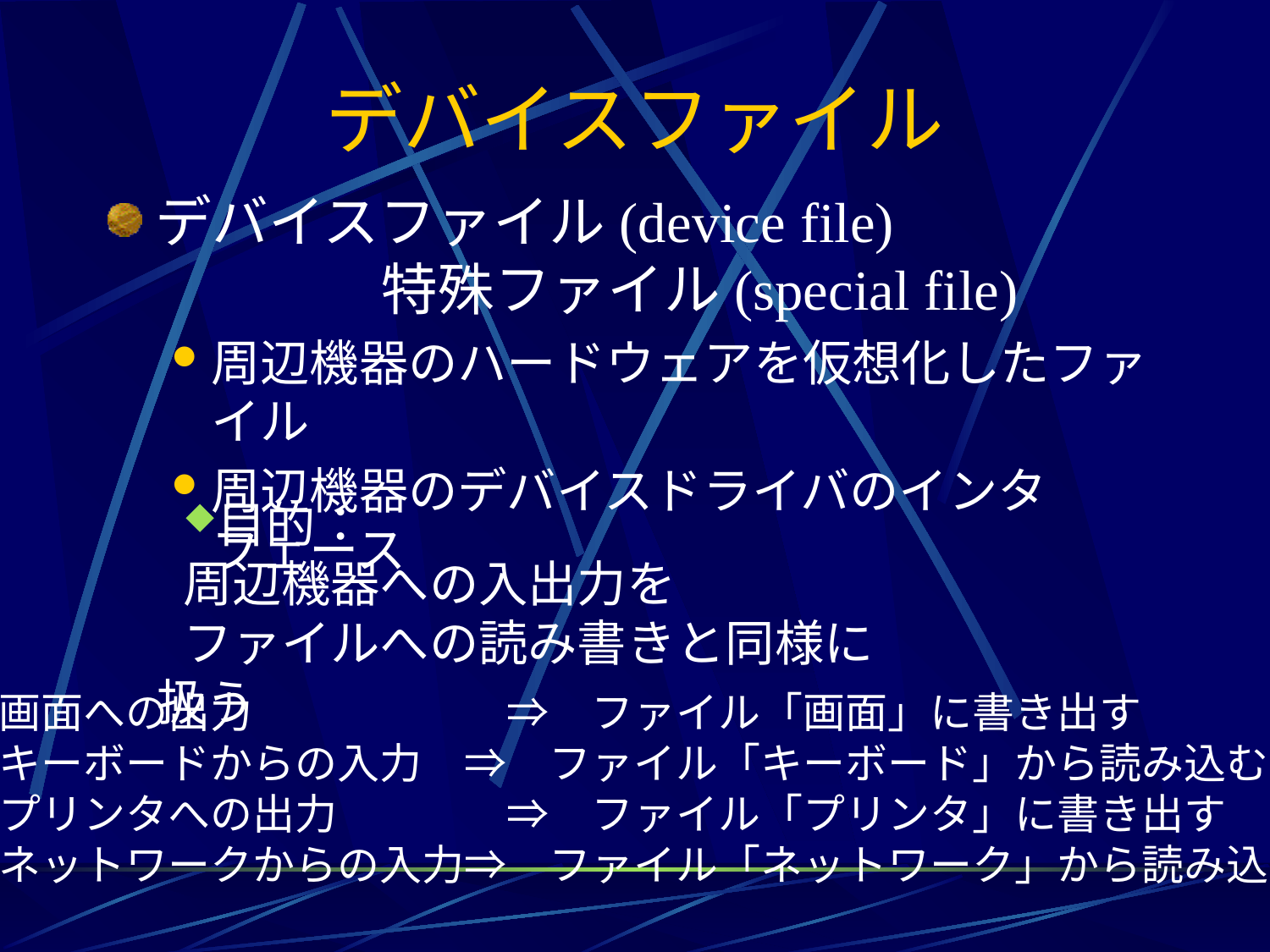

# デバイスファイル
デバイスファイル(device file)　　　　　　　　特殊ファイル(special file)
周辺機器のハードウェアを仮想化したファイル
周辺機器のデバイスドライバのインタフェース
目的：
周辺機器への入出力を
ファイルへの読み書きと同様に扱う
画面への出力　　　　　　⇒　ファイル「画面」に書き出す
キーボードからの入力　⇒　ファイル「キーボード」から読み込む
プリンタへの出力　　　　⇒　ファイル「プリンタ」に書き出す
ネットワークからの入力⇒　ファイル「ネットワーク」から読み込む